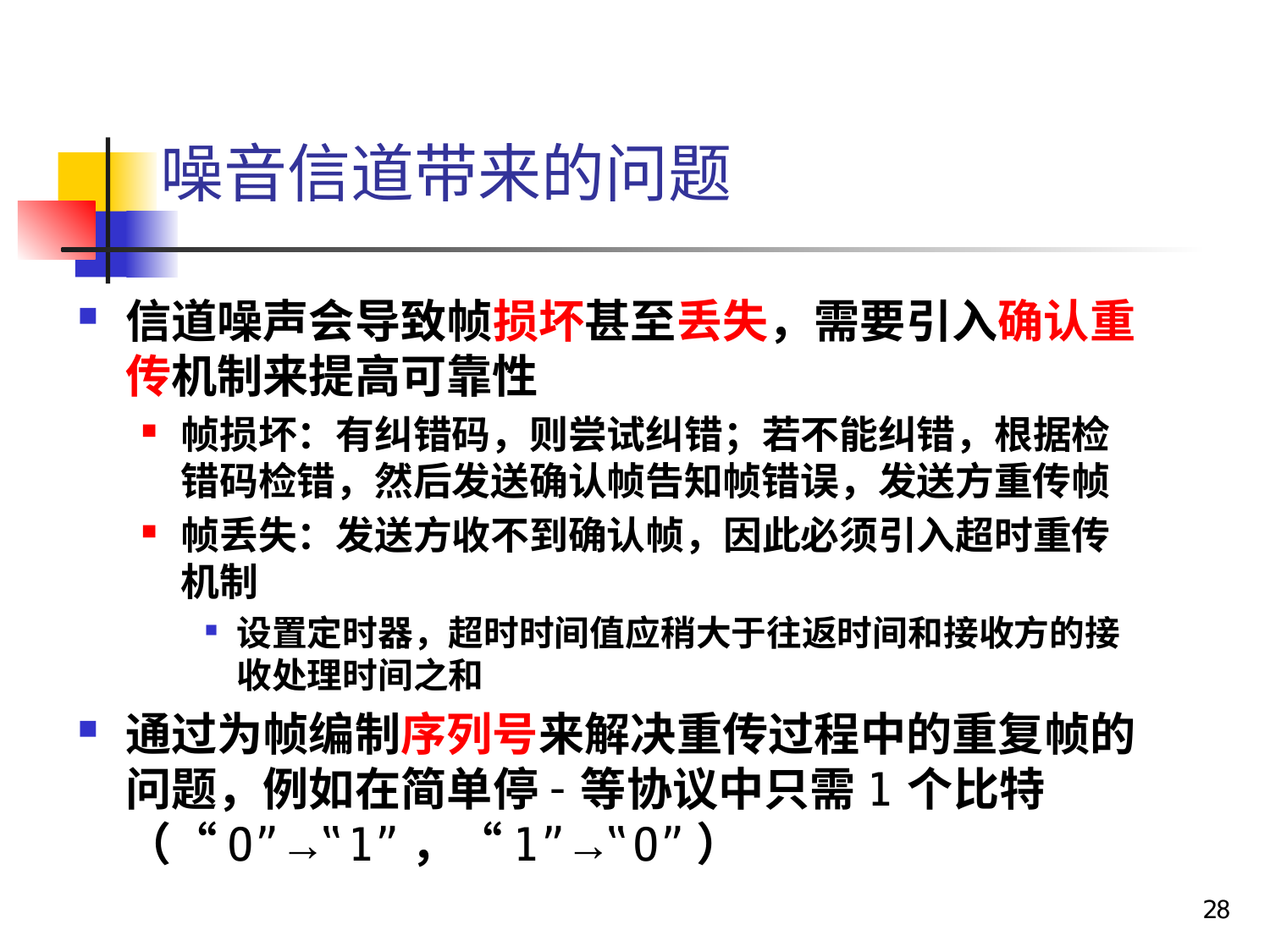

# 噪音信道带来的问题
信道噪声会导致帧损坏甚至丢失，需要引入确认重传机制来提高可靠性
帧损坏：有纠错码，则尝试纠错；若不能纠错，根据检错码检错，然后发送确认帧告知帧错误，发送方重传帧
帧丢失：发送方收不到确认帧，因此必须引入超时重传机制
设置定时器，超时时间值应稍大于往返时间和接收方的接收处理时间之和
通过为帧编制序列号来解决重传过程中的重复帧的问题，例如在简单停-等协议中只需1个比特（“0”→“1”，“1”→“0”）
28